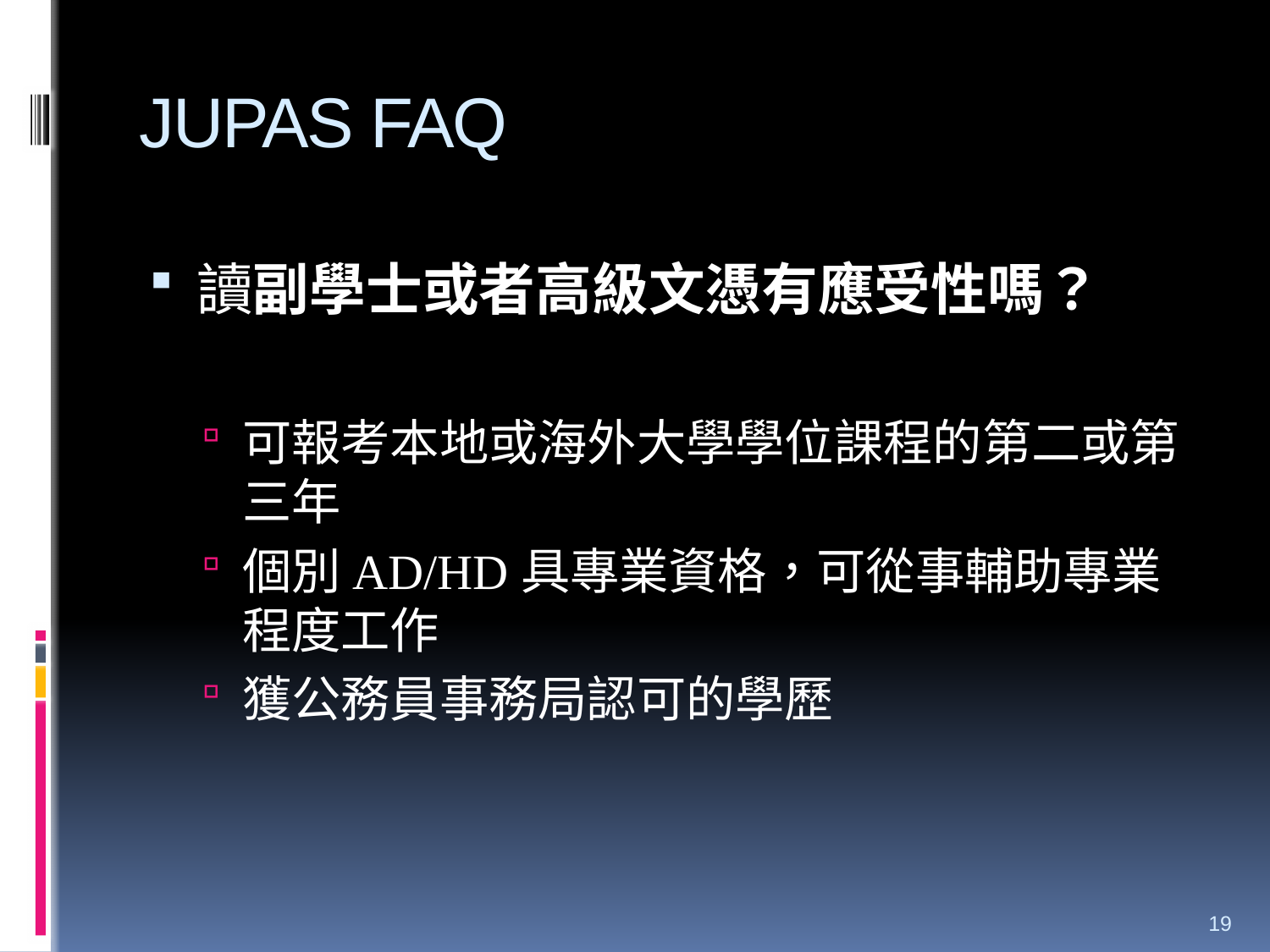

# JUPAS FAQ
讀副學士或者高級文憑有應受性嗎？

可報考本地或海外大學學位課程的第二或第三年
個別AD/HD具專業資格，可從事輔助專業程度工作
獲公務員事務局認可的學歷

19